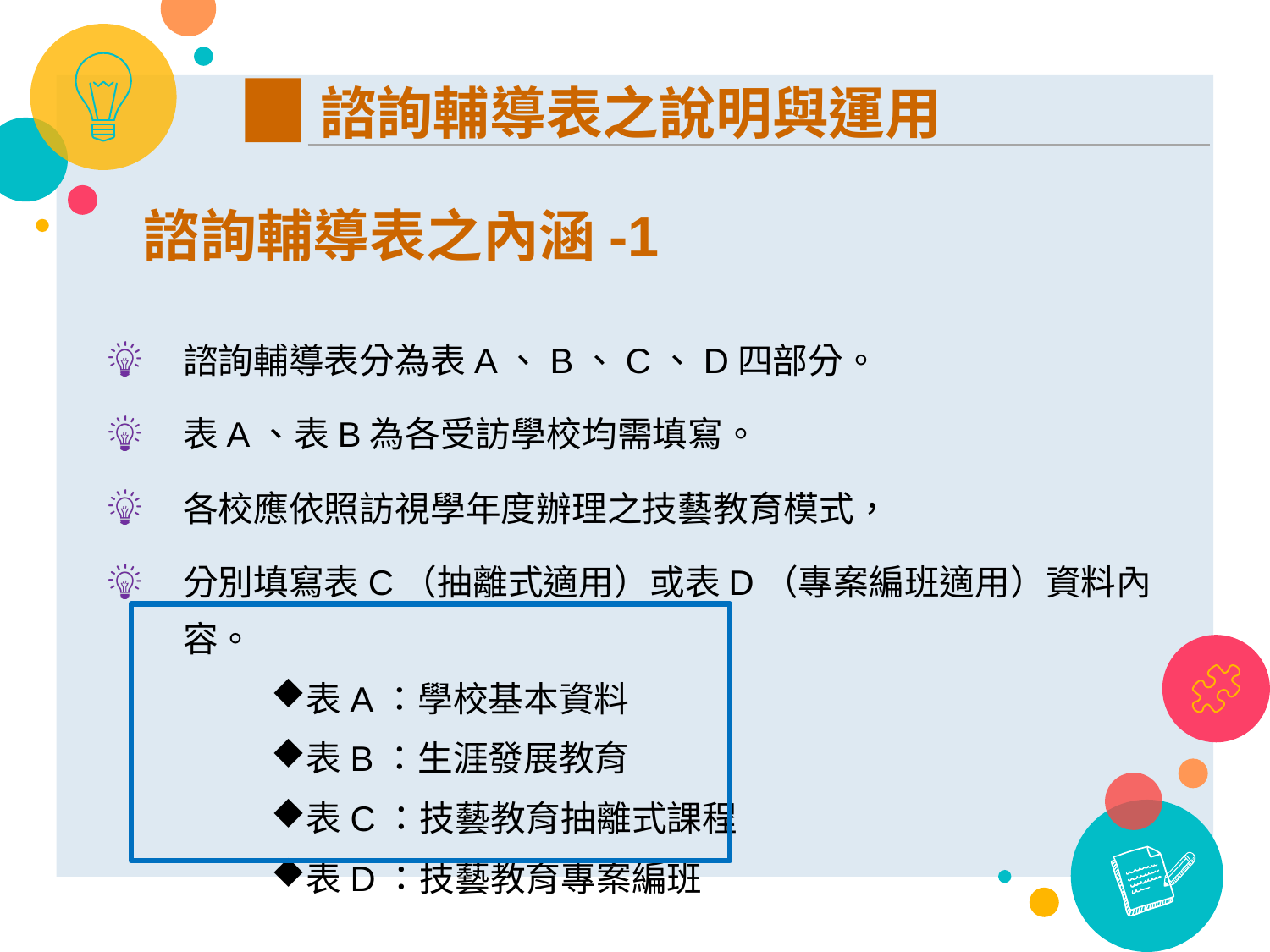

諮詢輔導表之說明與運用

諮詢輔導表之內涵-1
諮詢輔導表分為表A、B、C、D四部分。
表A、表B為各受訪學校均需填寫。
各校應依照訪視學年度辦理之技藝教育模式，
分別填寫表C（抽離式適用）或表D（專案編班適用）資料內容。
表A：學校基本資料
表B：生涯發展教育
表C：技藝教育抽離式課程
表D：技藝教育專案編班